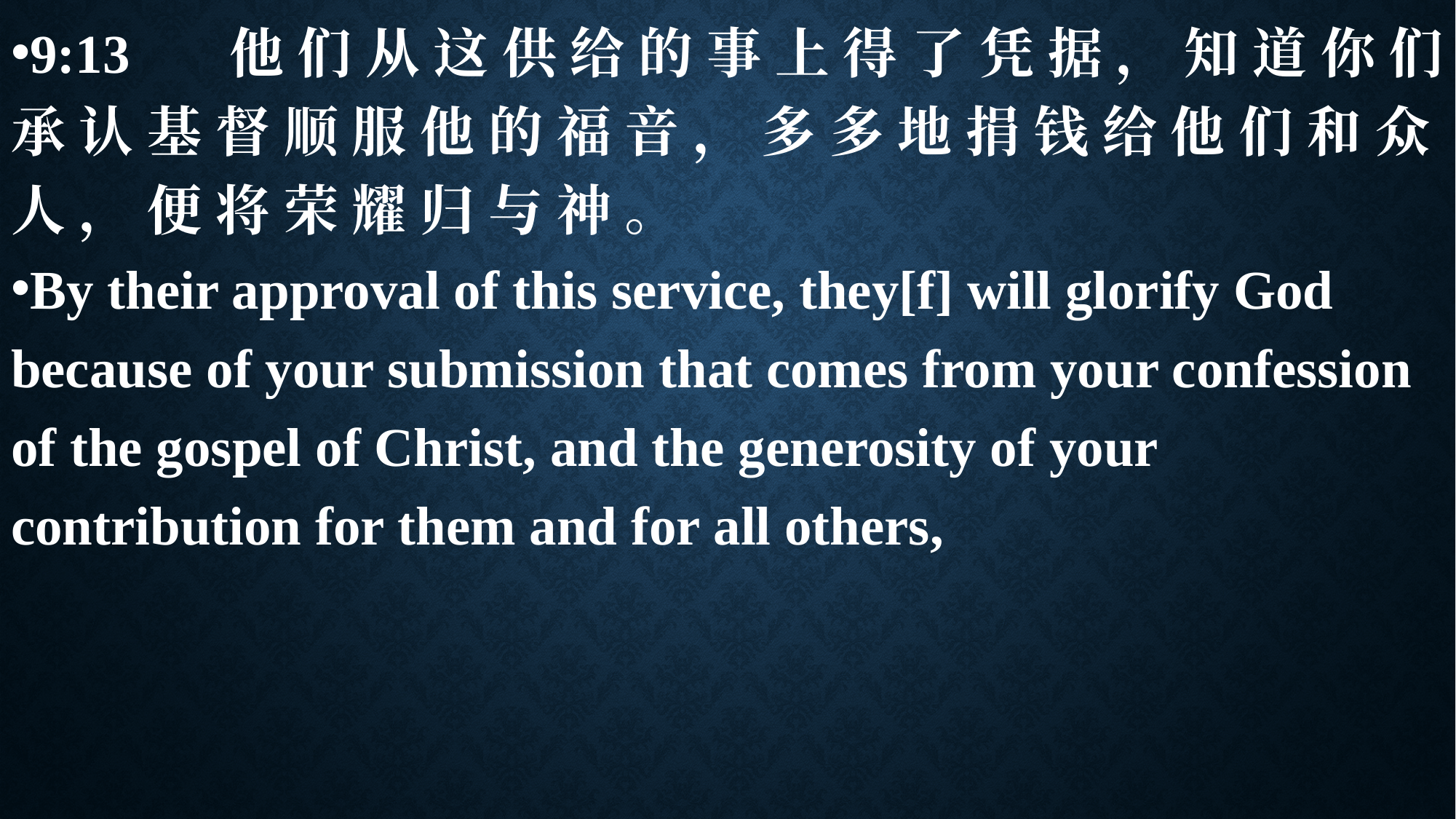

9:13	他 们 从 这 供 给 的 事 上 得 了 凭 据 ， 知 道 你 们 承 认 基 督 顺 服 他 的 福 音 ， 多 多 地 捐 钱 给 他 们 和 众 人 ， 便 将 荣 耀 归 与 神 。
By their approval of this service, they[f] will glorify God because of your submission that comes from your confession of the gospel of Christ, and the generosity of your contribution for them and for all others,